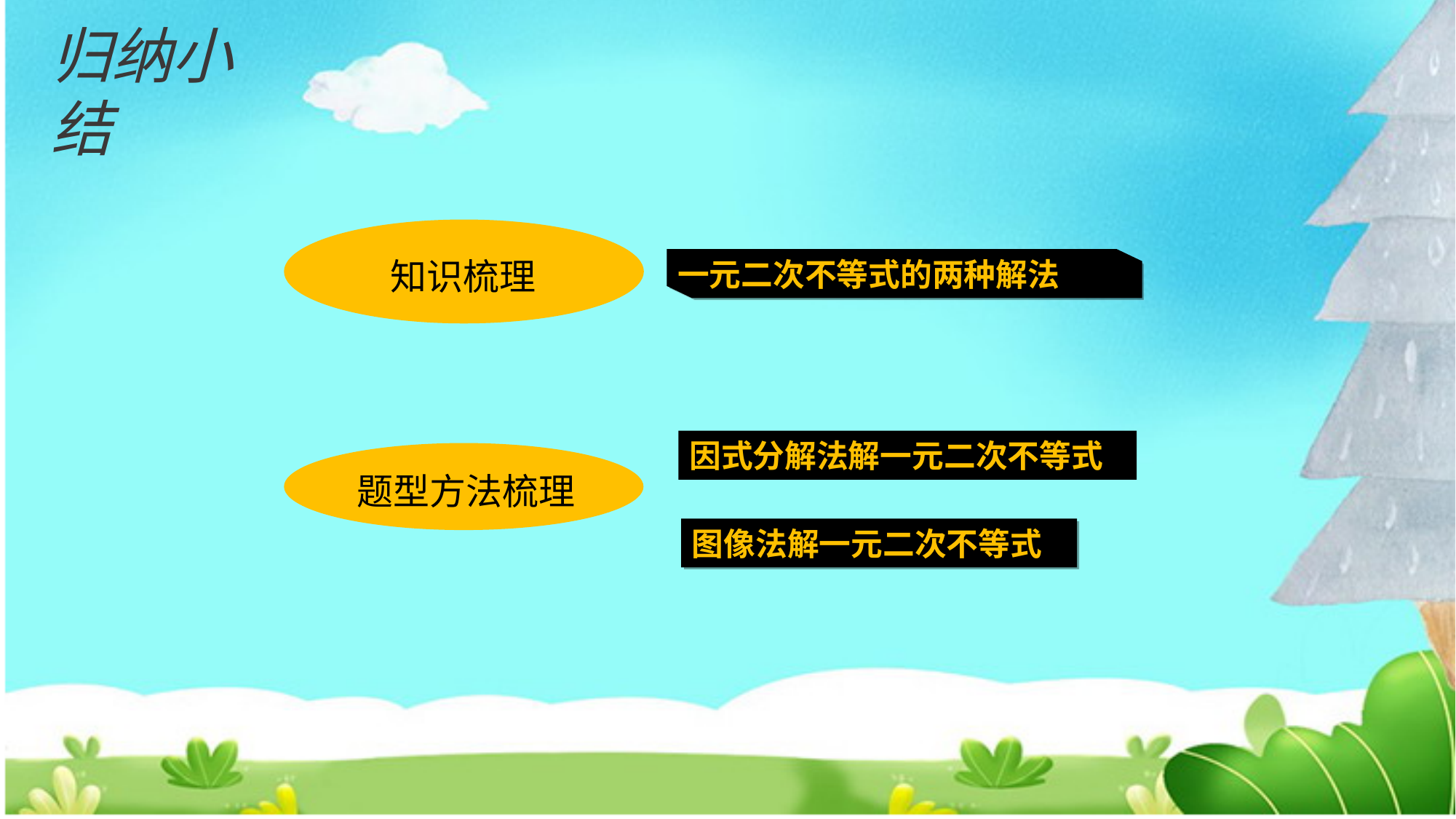

归纳小结

知识梳理
一元二次不等式的两种解法
因式分解法解一元二次不等式

题型方法梳理
图像法解一元二次不等式